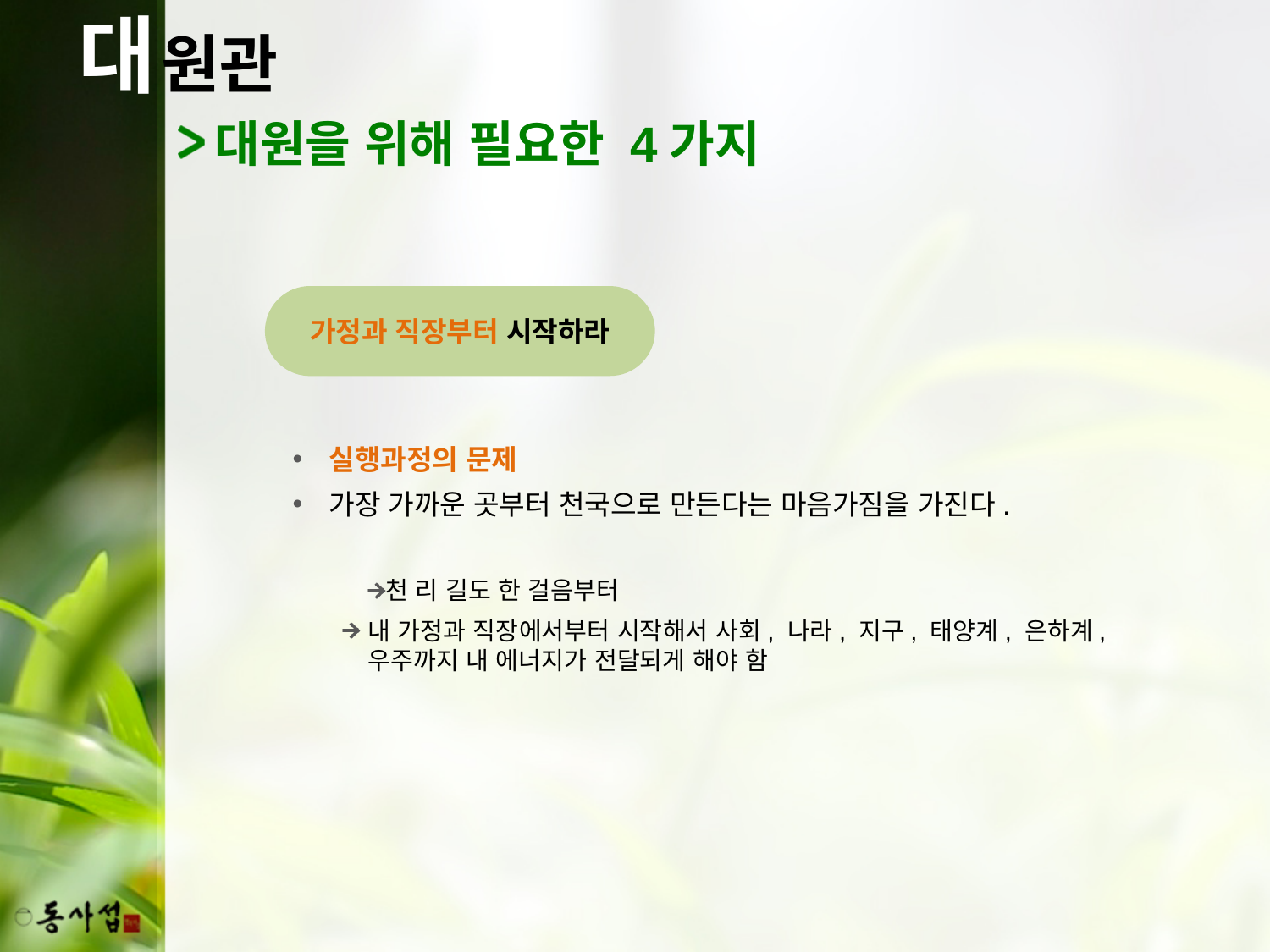

대
원관
대원을 위해 필요한 4가지
가정과 직장부터 시작하라
실행과정의 문제
가장 가까운 곳부터 천국으로 만든다는 마음가짐을 가진다.

천 리 길도 한 걸음부터
내 가정과 직장에서부터 시작해서 사회, 나라, 지구, 태양계, 은하계, 우주까지 내 에너지가 전달되게 해야 함